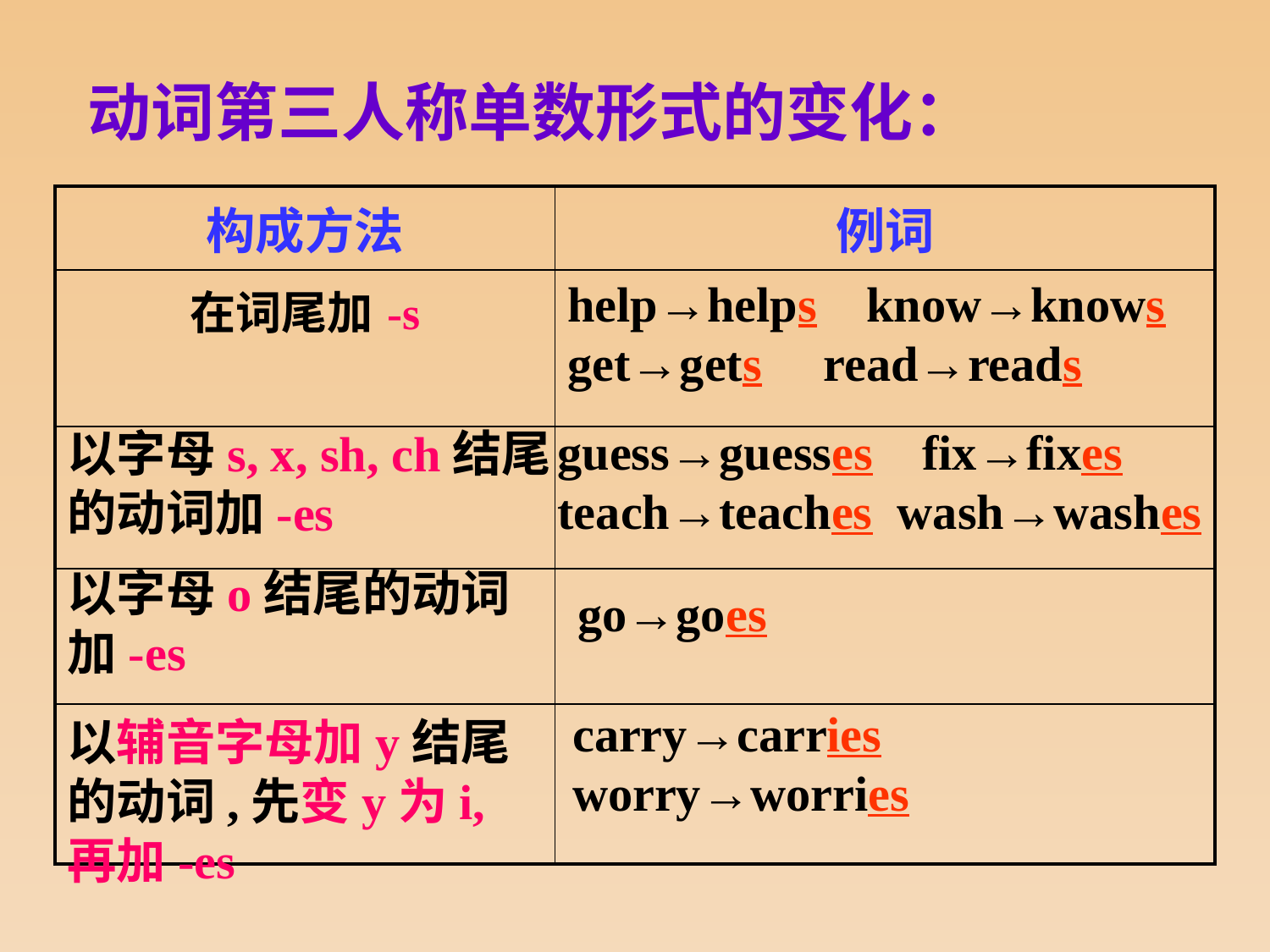

动词第三人称单数形式的变化：
| 构成方法 | 例词 |
| --- | --- |
| 在词尾加-s |  |
|  |  |
|  |  |
|  |  |
help→helps    know→knows
get→gets     read→reads
guess→guesses    fix→fixes
teach→teaches  wash→washes
以字母s, x, sh, ch结尾的动词加-es
以字母o结尾的动词加-es
go→goes
carry→carries
worry→worries
以辅音字母加y结尾的动词,先变y为i,再加-es